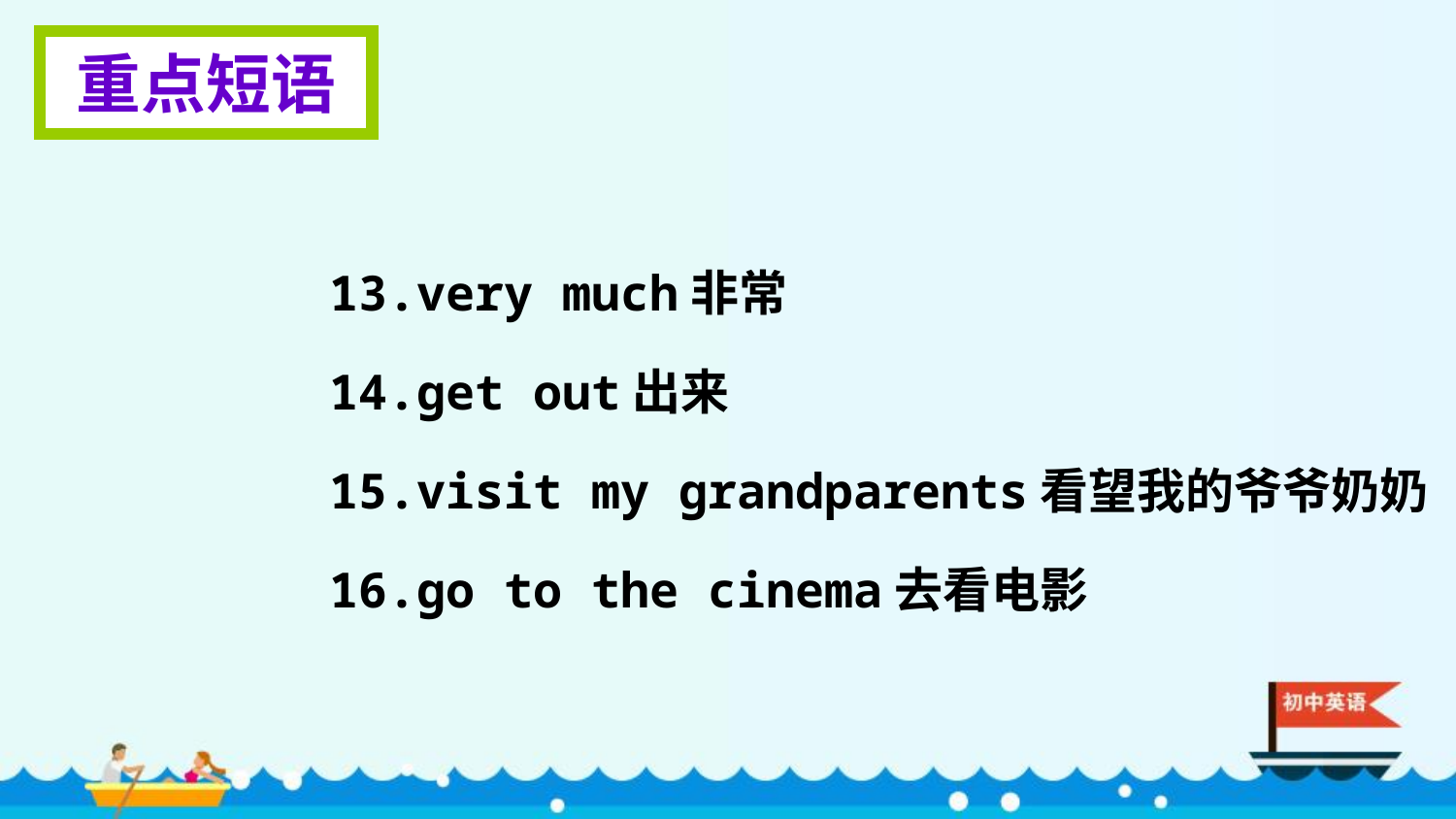

重点短语
13.very much非常
14.get out出来
15.visit my grandparents看望我的爷爷奶奶
16.go to the cinema去看电影